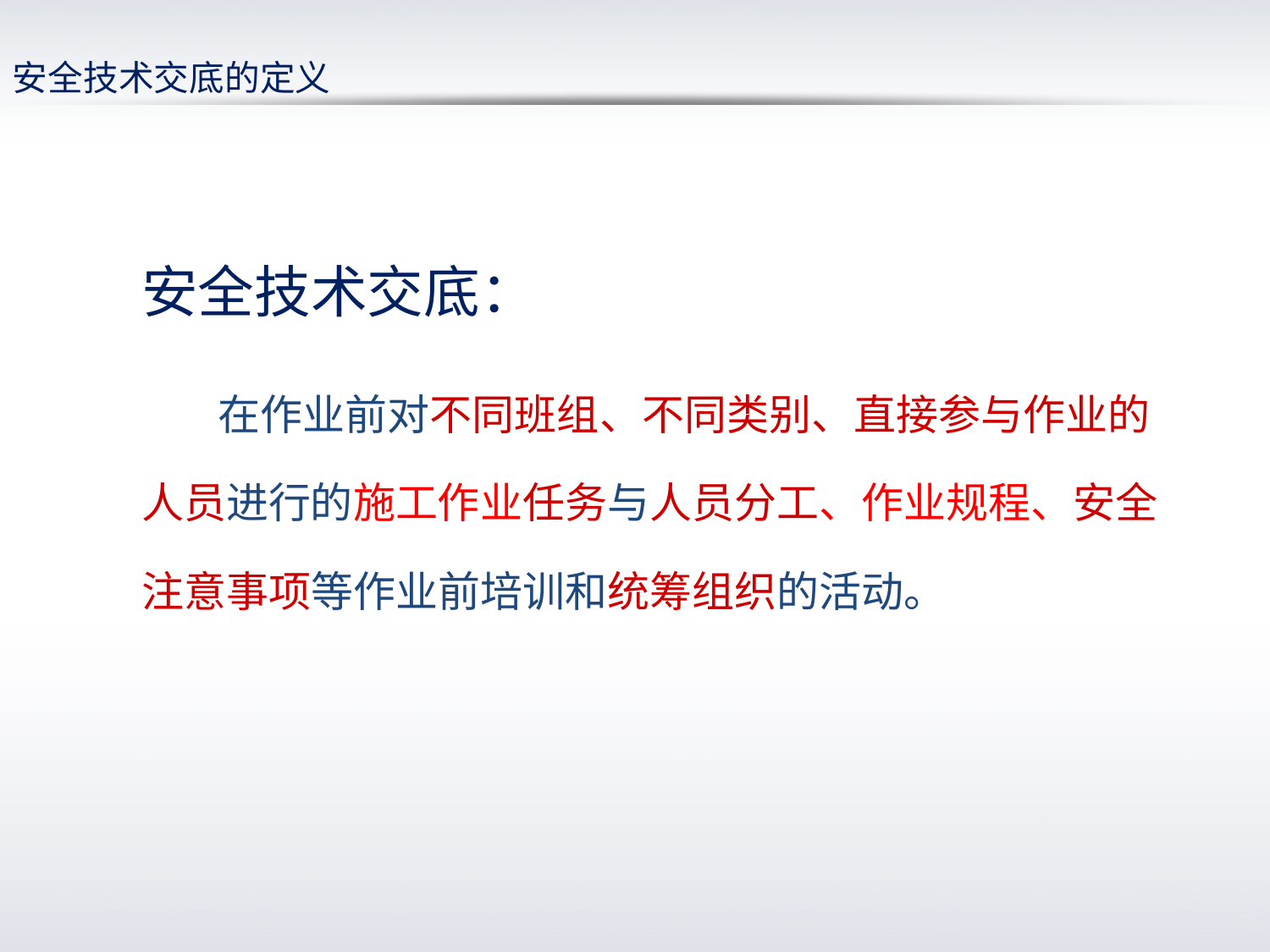

安全技术交底的定义
安全技术交底：

       在作业前对不同班组、不同类别、直接参与作业的人员进行的施工作业任务与人员分工、作业规程、安全注意事项等作业前培训和统筹组织的活动。
8